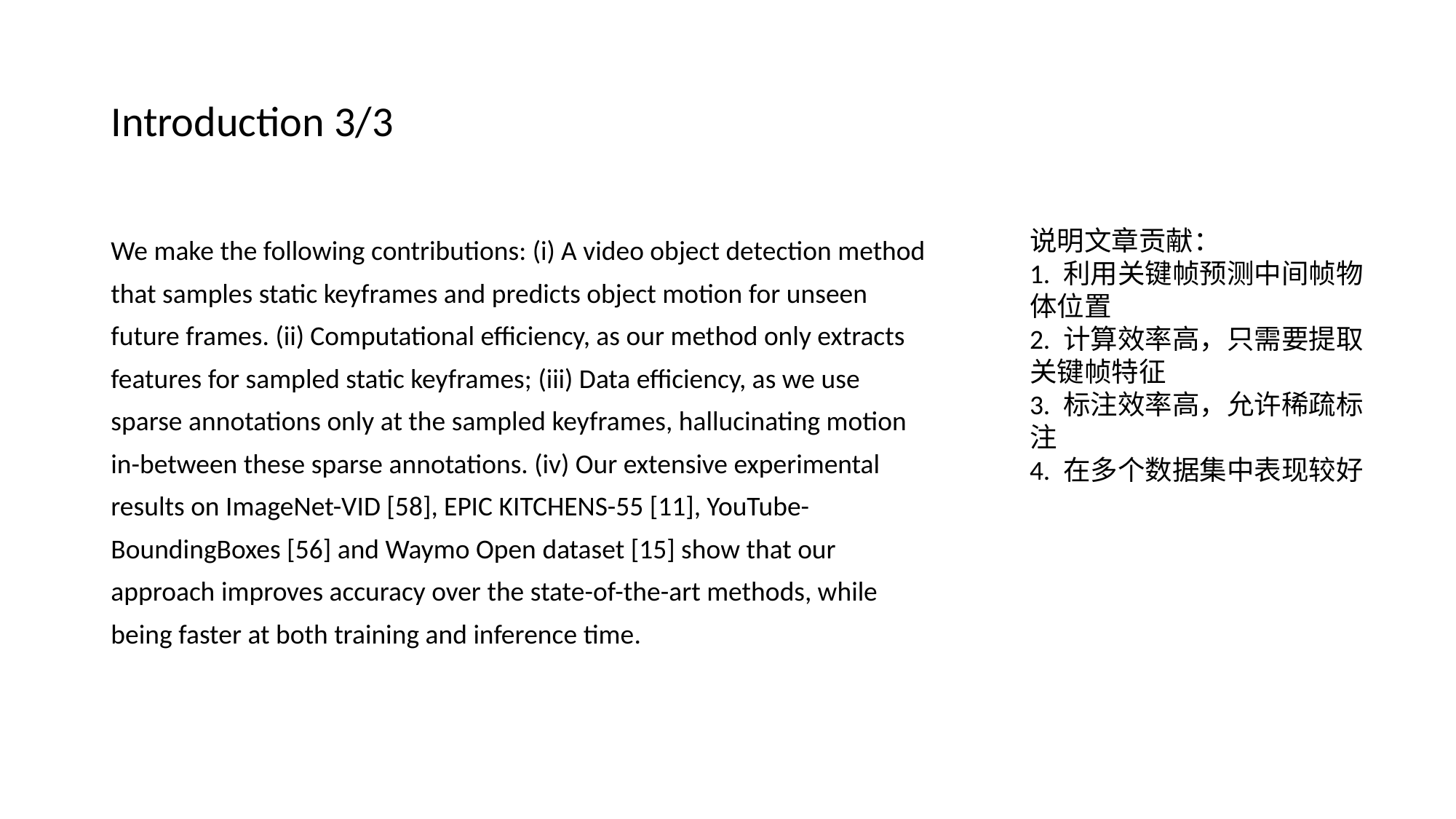

# Introduction 3/3
We make the following contributions: (i) A video object detection method that samples static keyframes and predicts object motion for unseen future frames. (ii) Computational efficiency, as our method only extracts features for sampled static keyframes; (iii) Data efficiency, as we use sparse annotations only at the sampled keyframes, hallucinating motion in-between these sparse annotations. (iv) Our extensive experimental results on ImageNet-VID [58], EPIC KITCHENS-55 [11], YouTube-BoundingBoxes [56] and Waymo Open dataset [15] show that our approach improves accuracy over the state-of-the-art methods, while being faster at both training and inference time.
说明文章贡献：
1. 利用关键帧预测中间帧物体位置
2. 计算效率高，只需要提取关键帧特征
3. 标注效率高，允许稀疏标注
4. 在多个数据集中表现较好